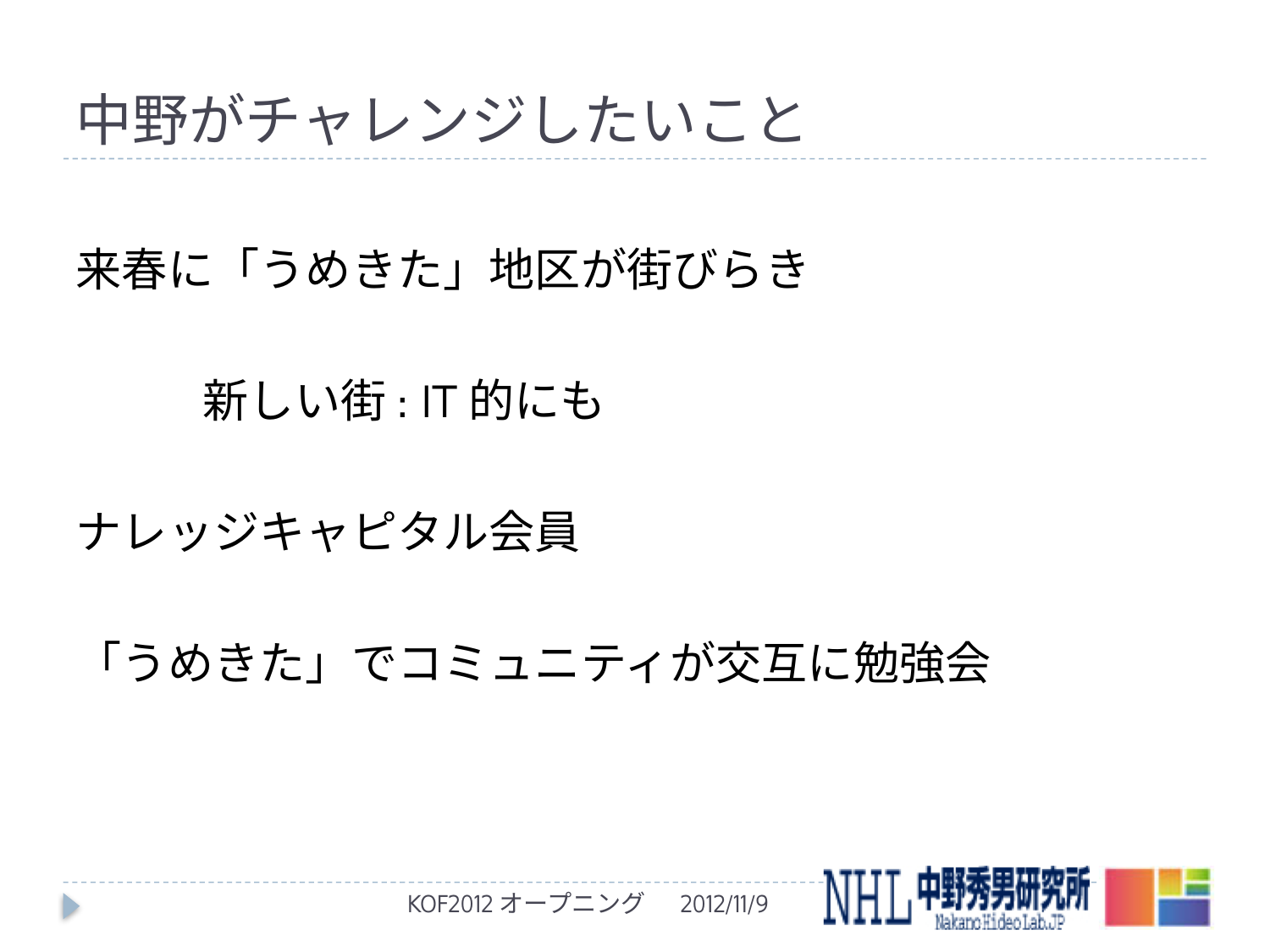

# 中野がチャレンジしたいこと

来春に「うめきた」地区が街びらき

	新しい街: IT的にも

ナレッジキャピタル会員

「うめきた」でコミュニティが交互に勉強会
KOF2012オープニング
2012/11/9